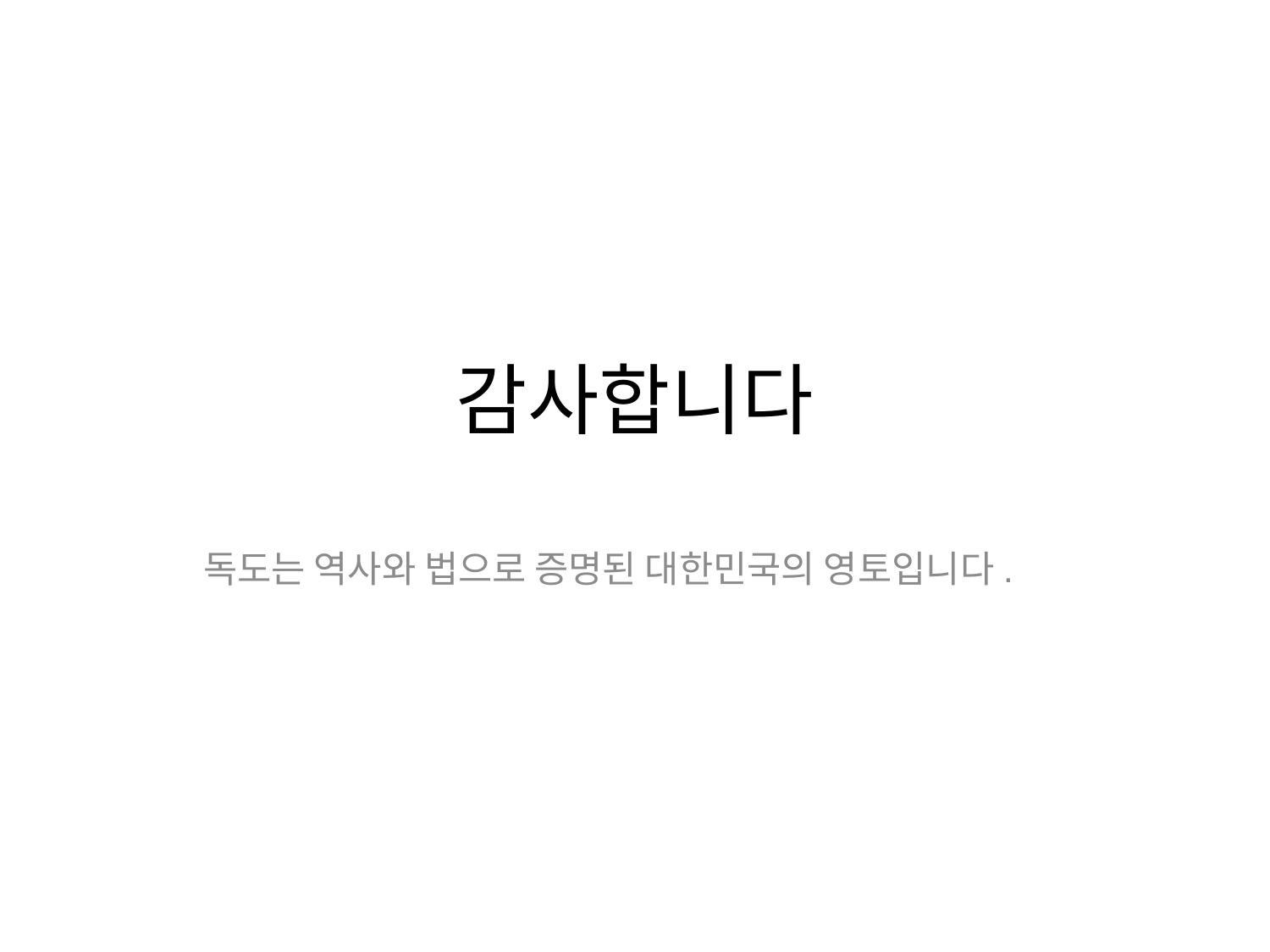

# 감사합니다
독도는 역사와 법으로 증명된 대한민국의 영토입니다.